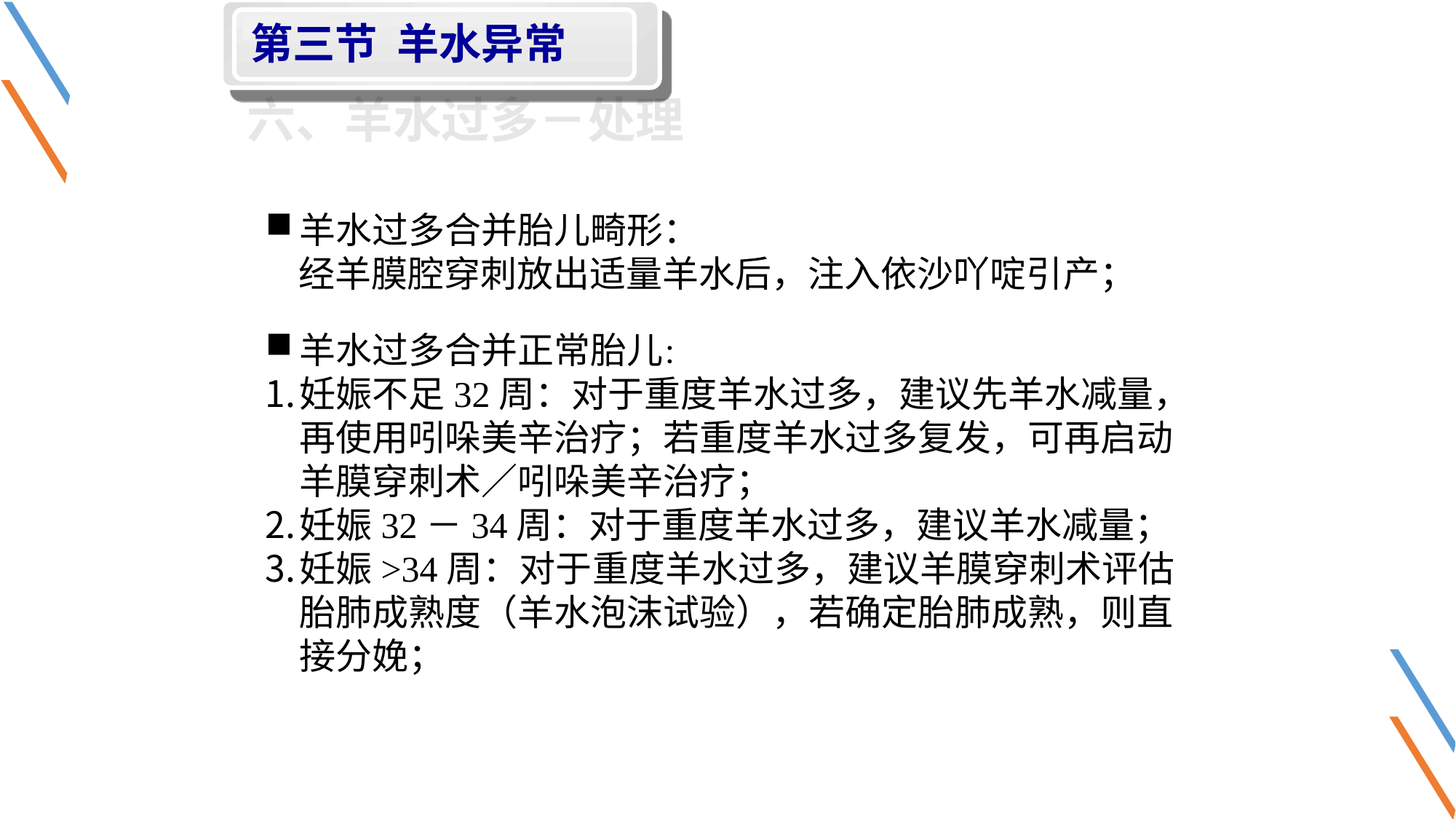

第三节  羊水异常

六、羊水过多－处理
羊水过多合并胎儿畸形：
   经羊膜腔穿刺放出适量羊水后，注入依沙吖啶引产；

羊水过多合并正常胎儿：
妊娠不足32周：对于重度羊水过多，建议先羊水减量，再使用吲哚美辛治疗；若重度羊水过多复发，可再启动羊膜穿刺术／吲哚美辛治疗；
妊娠32－34周：对于重度羊水过多，建议羊水减量；
妊娠>34周：对于重度羊水过多，建议羊膜穿刺术评估胎肺成熟度（羊水泡沫试验），若确定胎肺成熟，则直接分娩；